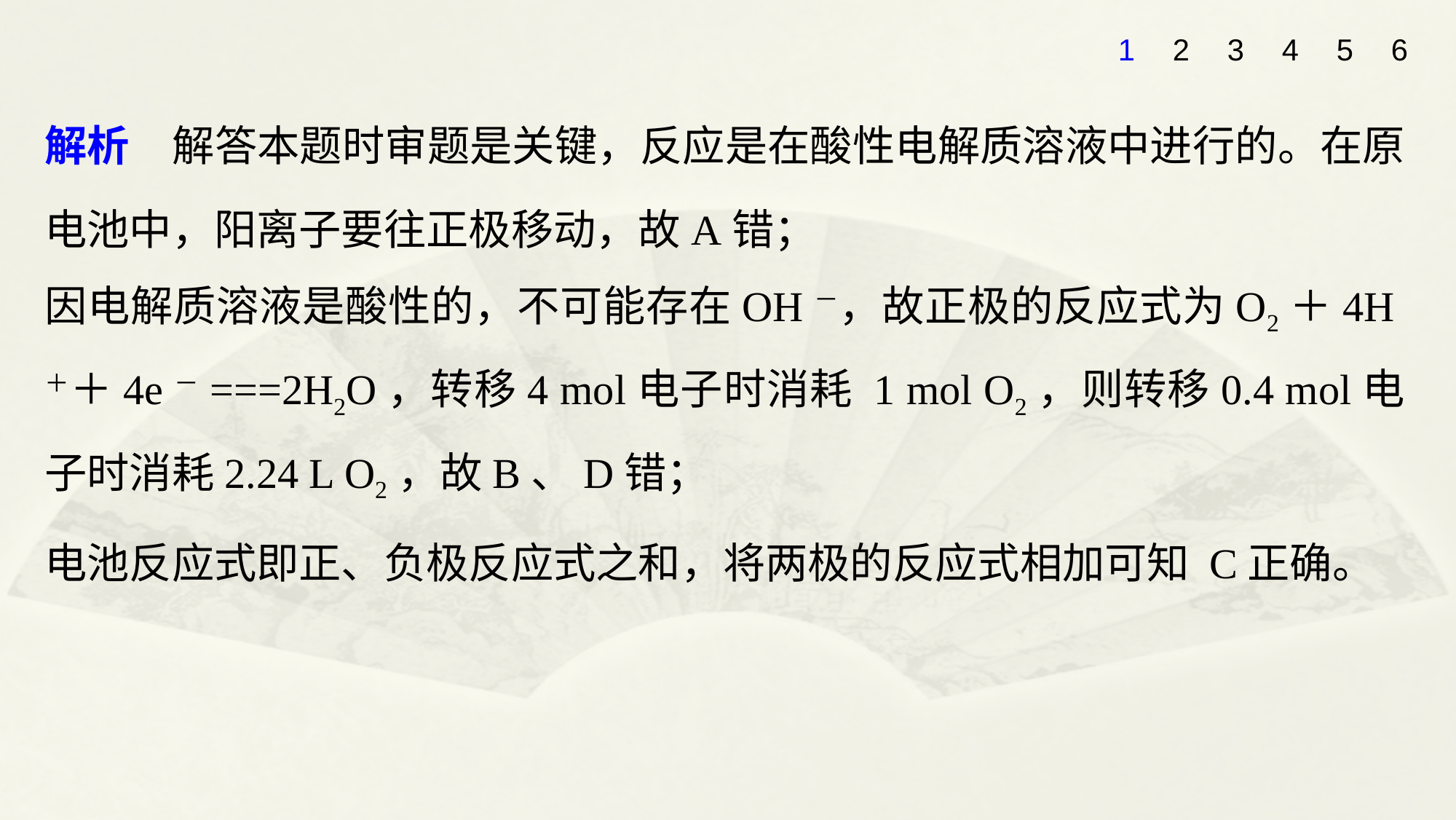

1
2
3
4
5
6
解析　解答本题时审题是关键，反应是在酸性电解质溶液中进行的。在原电池中，阳离子要往正极移动，故A错；
因电解质溶液是酸性的，不可能存在OH－，故正极的反应式为O2＋4H＋＋4e－===2H2O，转移4 mol电子时消耗 1 mol O2，则转移0.4 mol电子时消耗2.24 L O2，故B、D错；
电池反应式即正、负极反应式之和，将两极的反应式相加可知 C正确。